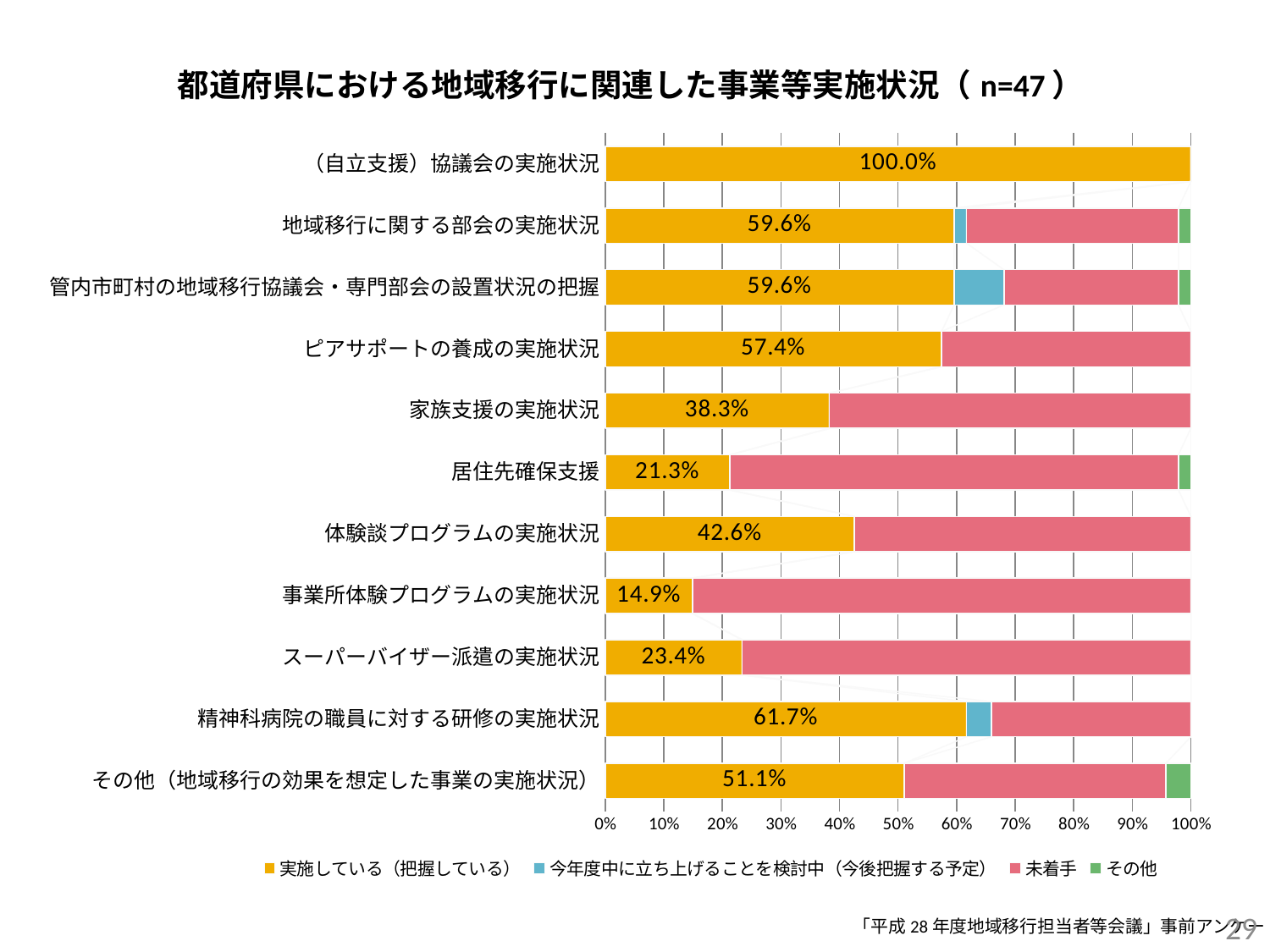

### Chart: 都道府県における地域移行に関連した事業等実施状況（n=47）

| Category | 実施している（把握している） | 今年度中に立ち上げることを検討中（今後把握する予定） | 未着手 | その他 |
|---|---|---|---|---|
| （自立支援）協議会の実施状況 | 1.0 | 0.0 | 0.0 | 0.0 |
| 地域移行に関する部会の実施状況 | 0.5957446808510636 | 0.021276595744680847 | 0.3617021276595747 | 0.021276595744680847 |
| 管内市町村の地域移行協議会・専門部会の設置状況の把握 | 0.5957446808510636 | 0.08510638297872354 | 0.2978723404255319 | 0.021276595744680847 |
| ピアサポートの養成の実施状況 | 0.5744680851063826 | 0.0 | 0.425531914893617 | 0.0 |
| 家族支援の実施状況 | 0.3829787234042559 | 0.0 | 0.6170212765957456 | 0.0 |
| 居住先確保支援 | 0.21276595744680868 | 0.0 | 0.7659574468085113 | 0.021276595744680847 |
| 体験談プログラムの実施状況 | 0.425531914893617 | 0.0 | 0.5744680851063826 | 0.0 |
| 事業所体験プログラムの実施状況 | 0.14893617021276606 | 0.0 | 0.8510638297872333 | 0.0 |
| スーパーバイザー派遣の実施状況 | 0.2340425531914895 | 0.0 | 0.7659574468085113 | 0.0 |
| 精神科病院の職員に対する研修の実施状況 | 0.6170212765957456 | 0.04255319148936172 | 0.34042553191489405 | 0.0 |
| その他（地域移行の効果を想定した事業の実施状況） | 0.5106382978723404 | 0.0 | 0.44680851063829785 | 0.04255319148936172 |
29
「平成28年度地域移行担当者等会議」事前アンケート